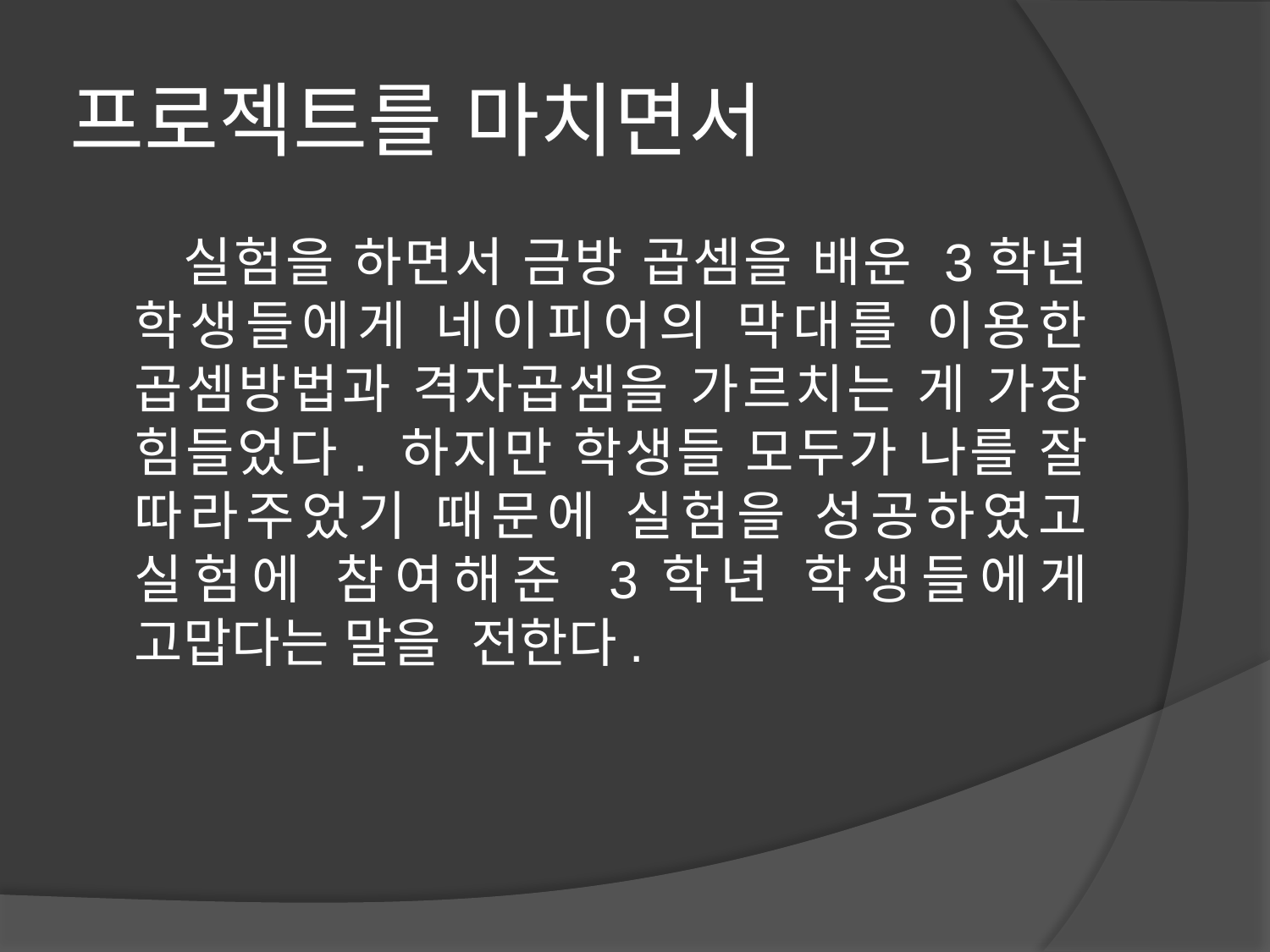

# 프로젝트를 마치면서
  실험을 하면서 금방 곱셈을 배운 3학년 학생들에게 네이피어의 막대를 이용한 곱셈방법과 격자곱셈을 가르치는 게 가장 힘들었다. 하지만 학생들 모두가 나를 잘 따라주었기 때문에 실험을 성공하였고 실험에 참여해준 3학년 학생들에게 고맙다는 말을  전한다.